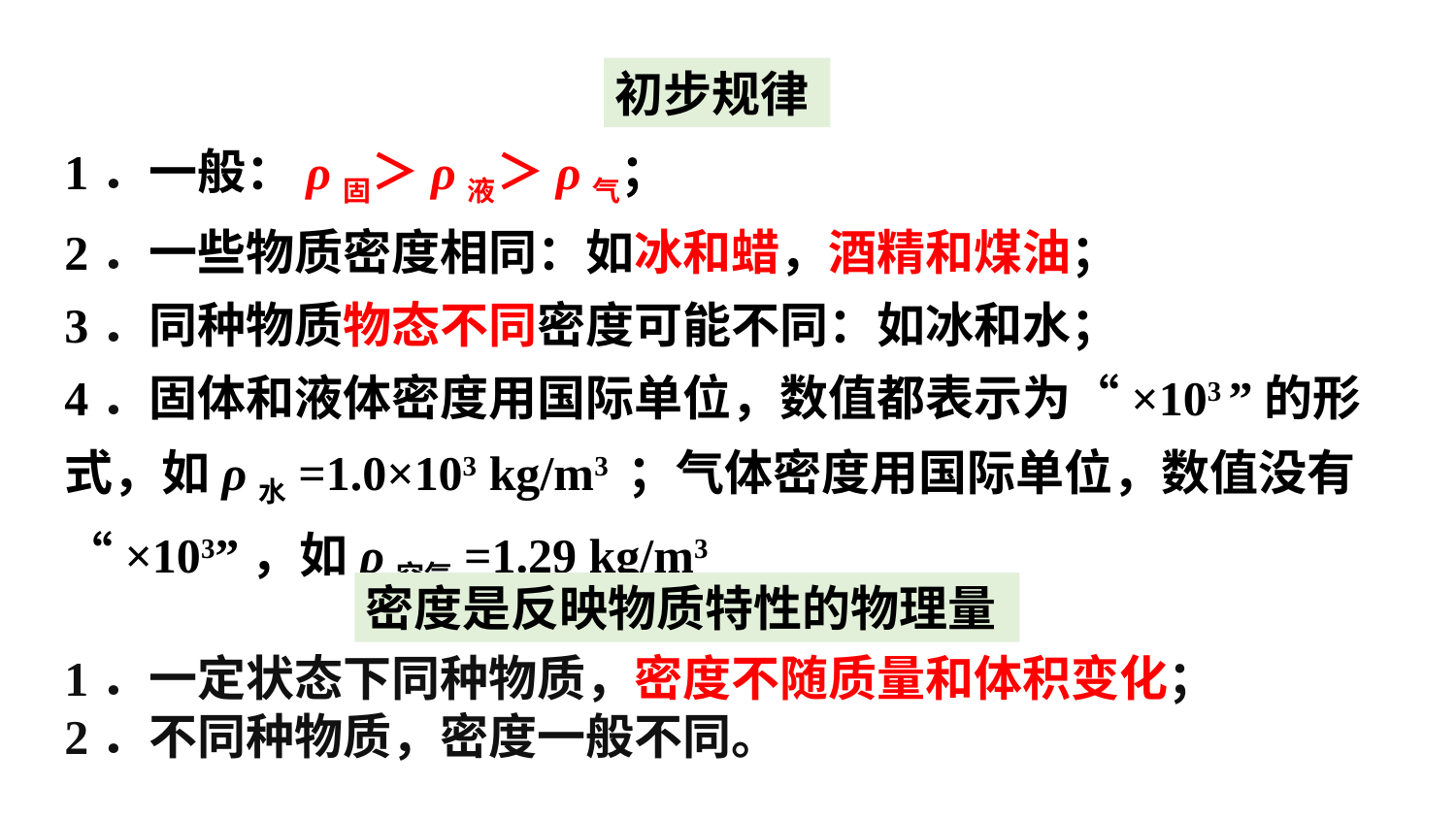

初步规律
1．一般：ρ固＞ρ液＞ρ气；
2．一些物质密度相同：如冰和蜡，酒精和煤油；
3．同种物质物态不同密度可能不同：如冰和水；
4．固体和液体密度用国际单位，数值都表示为“×103 ”的形式，如ρ水=1.0×103 kg/m3 ；气体密度用国际单位，数值没有“×103”，如ρ空气=1.29 kg/m3。
密度是反映物质特性的物理量
1．一定状态下同种物质，密度不随质量和体积变化；
2．不同种物质，密度一般不同。